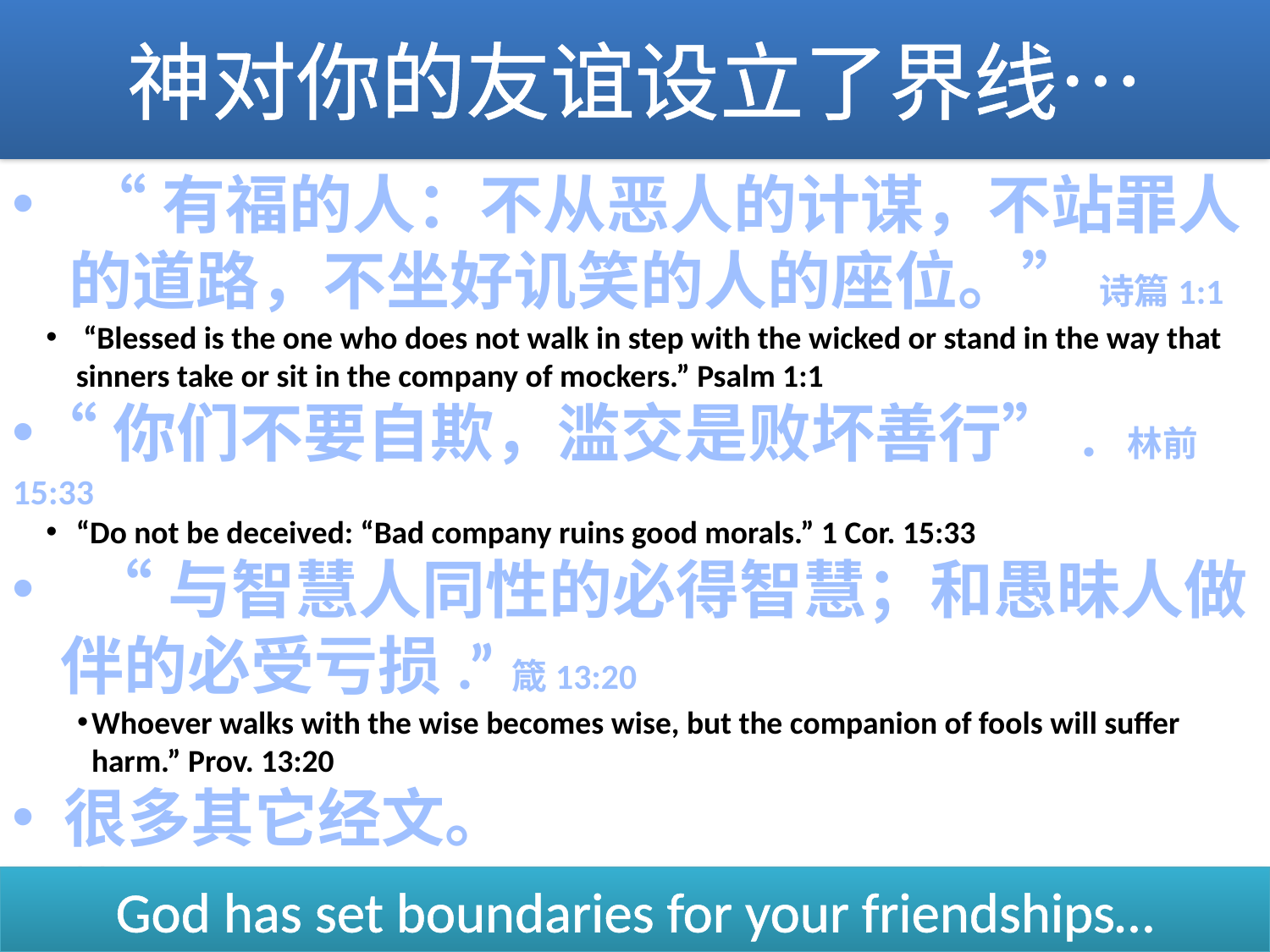

神对你的友谊设立了界线…
 “有福的人：不从恶人的计谋，不站罪人的道路，不坐好讥笑的人的座位。” 诗篇1:1
 “Blessed is the one who does not walk in step with the wicked or stand in the way that sinners take or sit in the company of mockers.” Psalm 1:1
“你们不要自欺，滥交是败坏善行”. 林前15:33
“Do not be deceived: “Bad company ruins good morals.” 1 Cor. 15:33
  “与智慧人同性的必得智慧；和愚昧人做伴的必受亏损.”箴13:20
Whoever walks with the wise becomes wise, but the companion of fools will suffer harm.” Prov. 13:20
 很多其它经文。
Many more
God has set boundaries for your friendships…